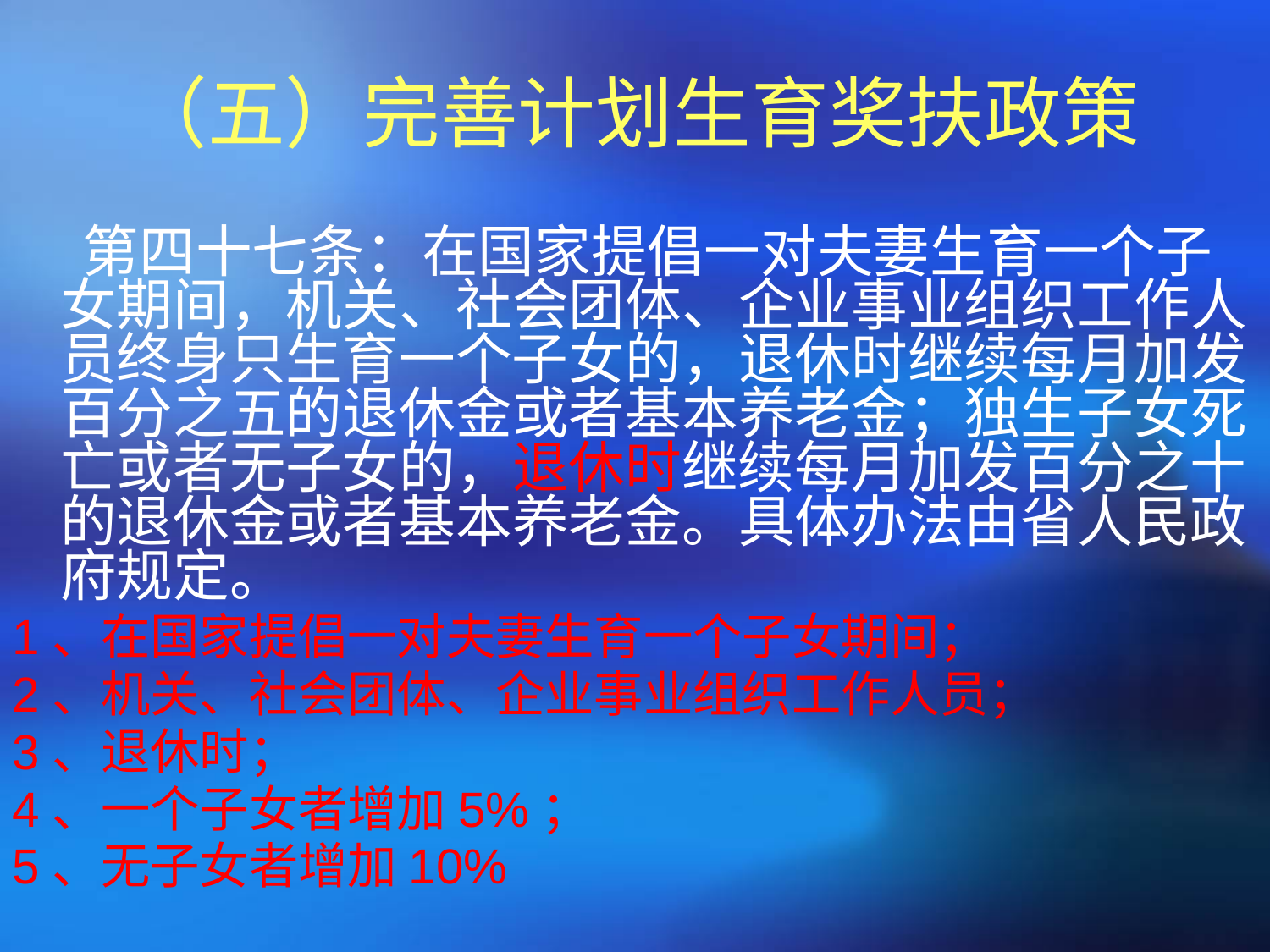

# （五）完善计划生育奖扶政策
          第四十七条：在国家提倡一对夫妻生育一个子女期间，机关、社会团体、企业事业组织工作人员终身只生育一个子女的，退休时继续每月加发百分之五的退休金或者基本养老金；独生子女死亡或者无子女的，退休时继续每月加发百分之十的退休金或者基本养老金。具体办法由省人民政府规定。
1、在国家提倡一对夫妻生育一个子女期间；
2、机关、社会团体、企业事业组织工作人员；
3、退休时；
4、一个子女者增加5%；
5、无子女者增加10%